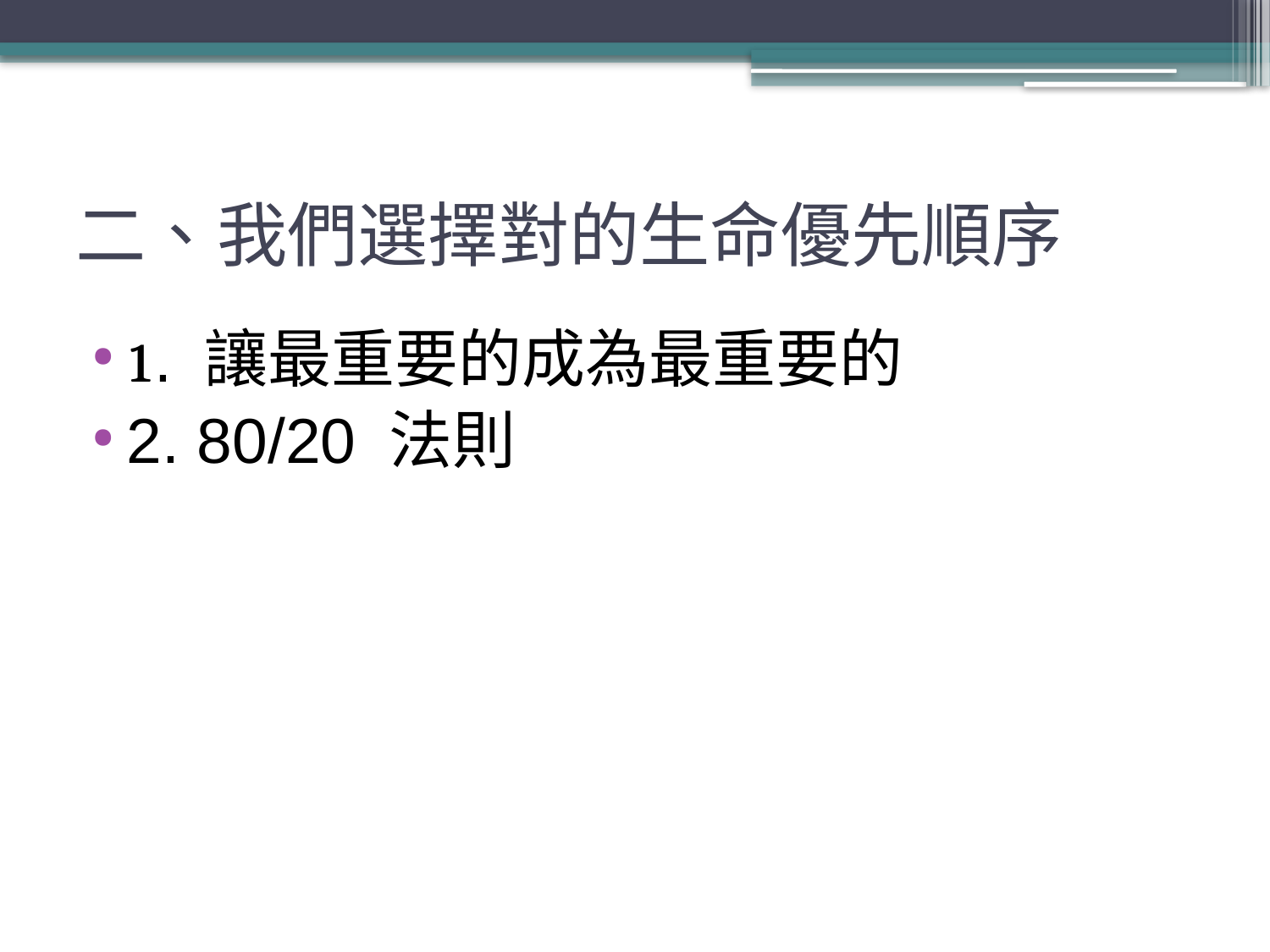

# 二、我們選擇對的生命優先順序
1. 讓最重要的成為最重要的
2. 80/20 法則